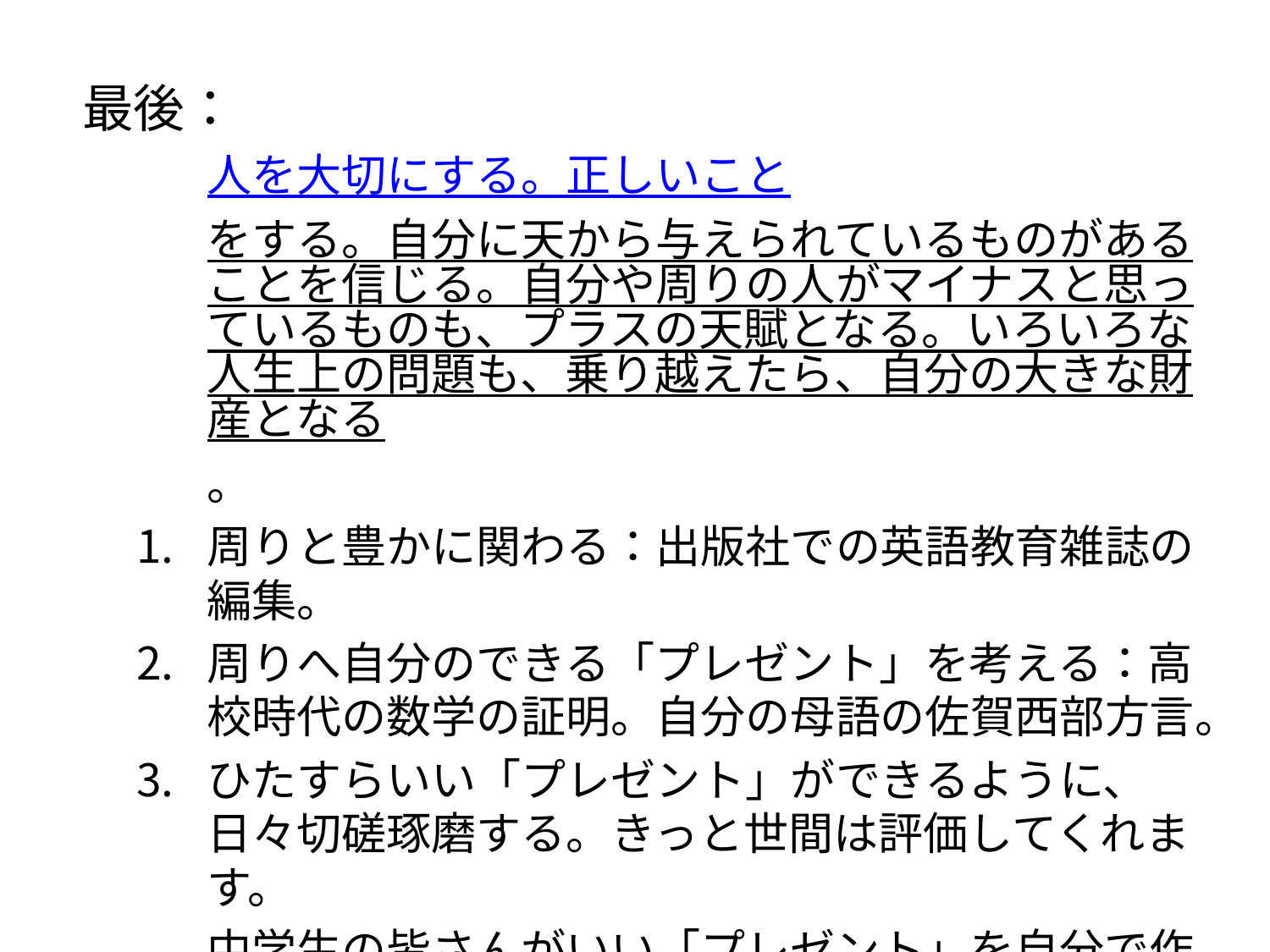

最後：
	人を大切にする。正しいことをする。自分に天から与えられているものがあることを信じる。自分や周りの人がマイナスと思っているものも、プラスの天賦となる。いろいろな人生上の問題も、乗り越えたら、自分の大きな財産となる。
周りと豊かに関わる：出版社での英語教育雑誌の編集。
周りへ自分のできる「プレゼント」を考える：高校時代の数学の証明。自分の母語の佐賀西部方言。
ひたすらいい「プレゼント」ができるように、日々切磋琢磨する。きっと世間は評価してくれます。
　	中学生の皆さんがいい「プレゼント」を自分で作り、見つけられるよう、祈っています。